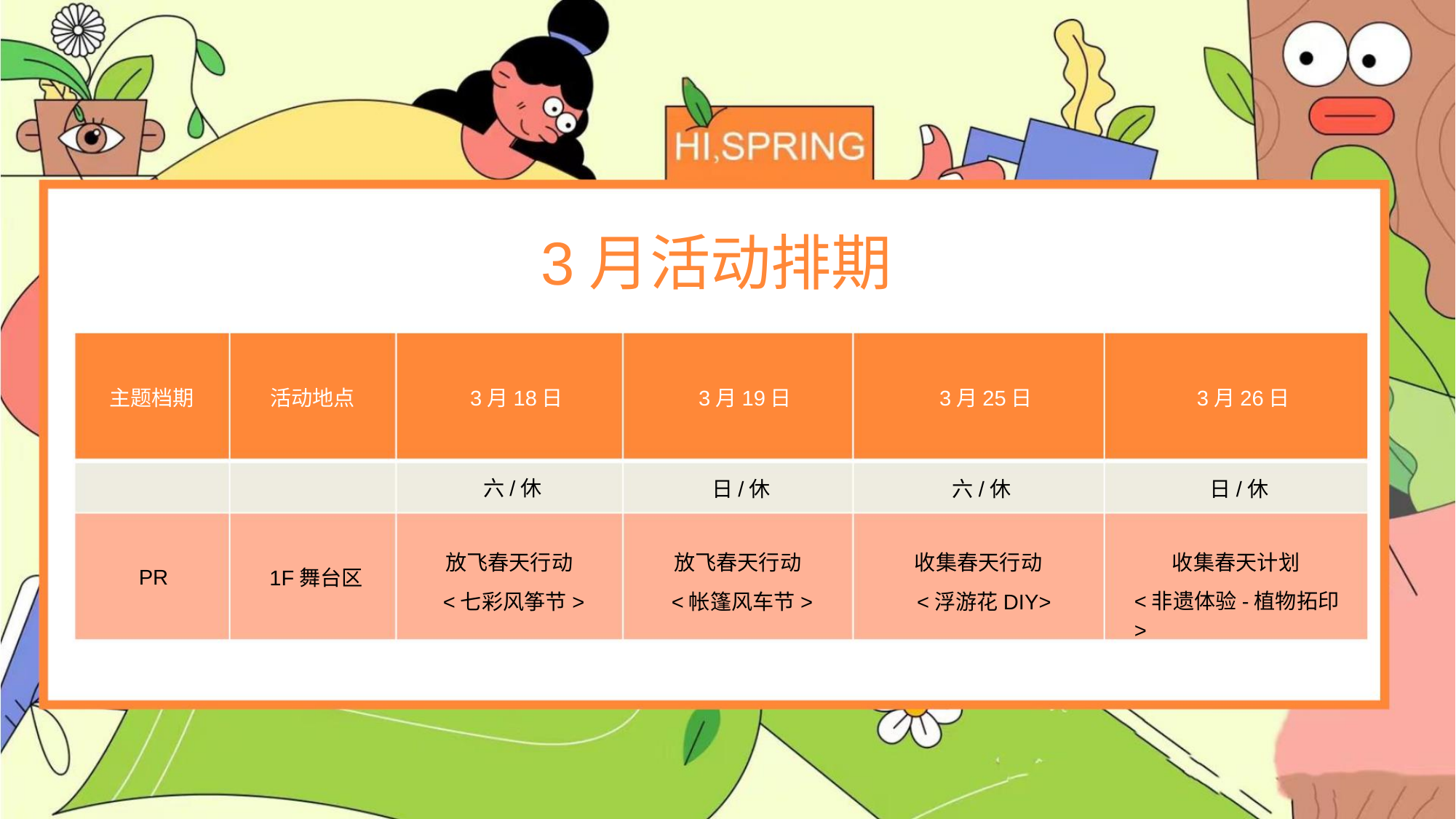

3月活动排期
主题档期
活动地点
1F舞台区
3月18日
3月19日
日/休
3月25日
六/休
3月26日
日/休
六/休
放飞春天行动
<七彩风筝节>
放飞春天行动
<帐篷风车节>
收集春天行动
<浮游花DIY>
收集春天计划
PR
<非遗体验-植物拓印>